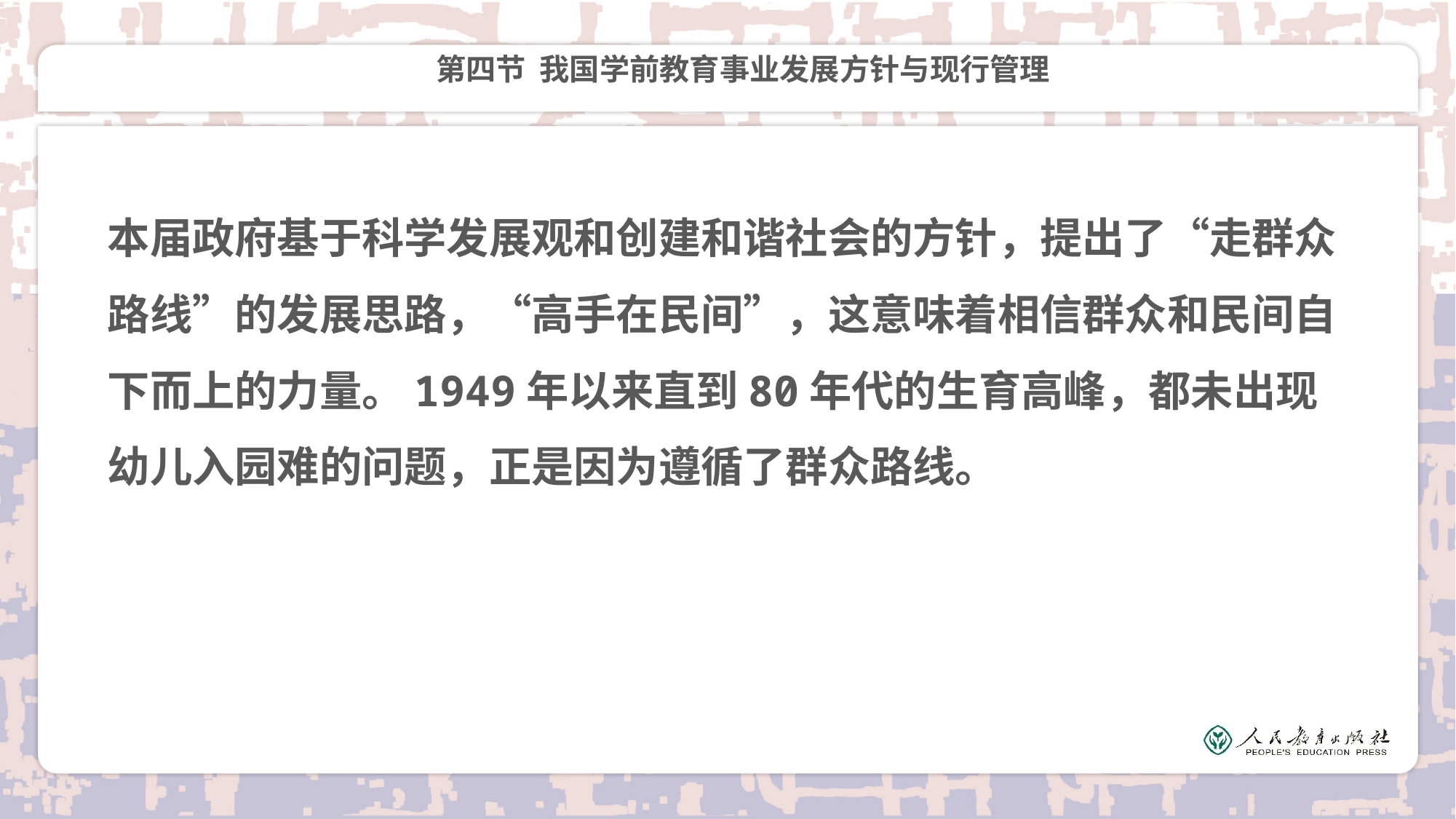

# 第四节  我国学前教育事业发展方针与现行管理
本届政府基于科学发展观和创建和谐社会的方针，提出了“走群众路线”的发展思路，“高手在民间”，这意味着相信群众和民间自下而上的力量。1949年以来直到80年代的生育高峰，都未出现幼儿入园难的问题，正是因为遵循了群众路线。